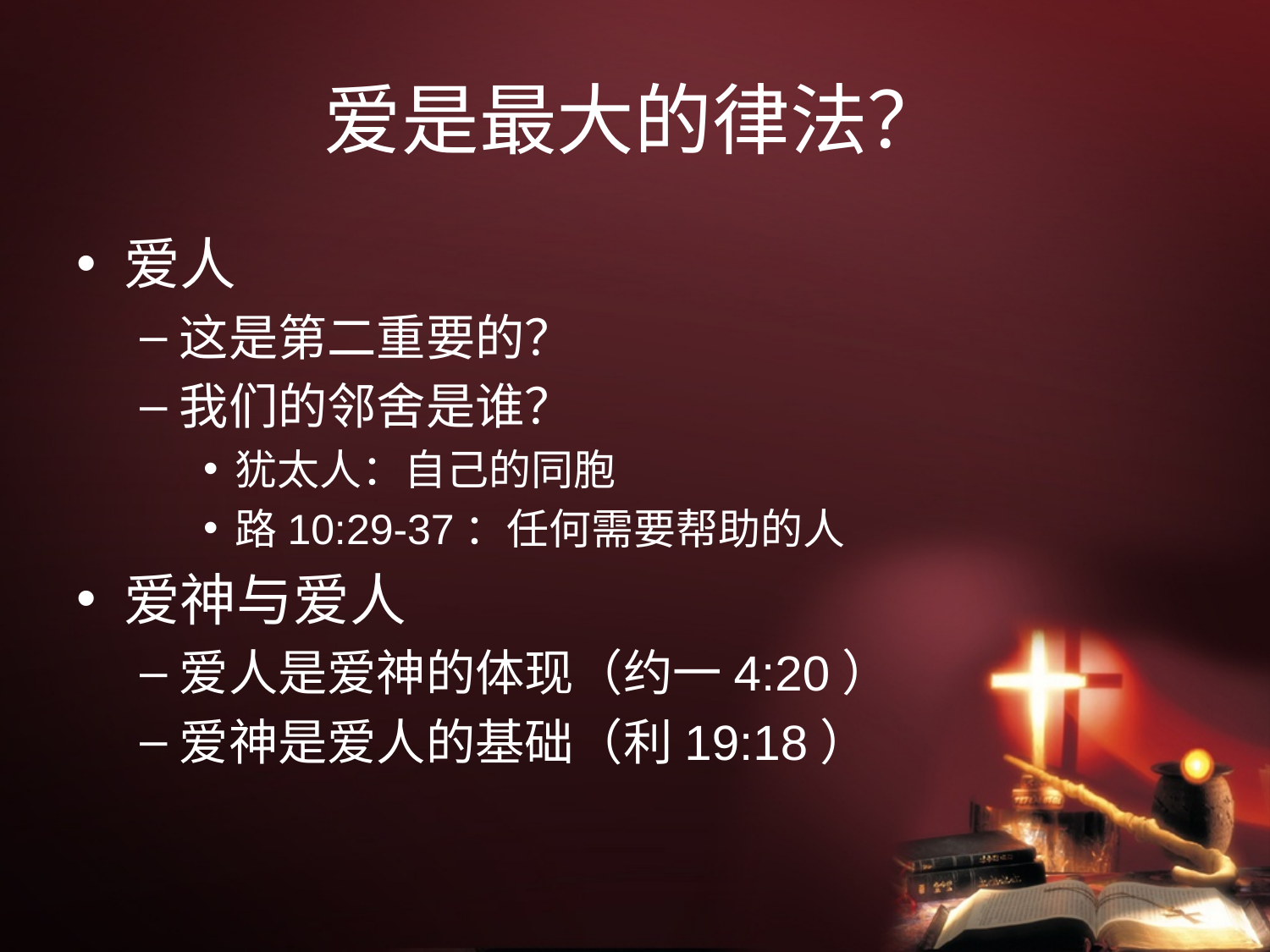

# 爱是最大的律法？
爱人
这是第二重要的？
我们的邻舍是谁？
犹太人：自己的同胞
路10:29-37：任何需要帮助的人
爱神与爱人
爱人是爱神的体现（约一4:20）
爱神是爱人的基础（利19:18）